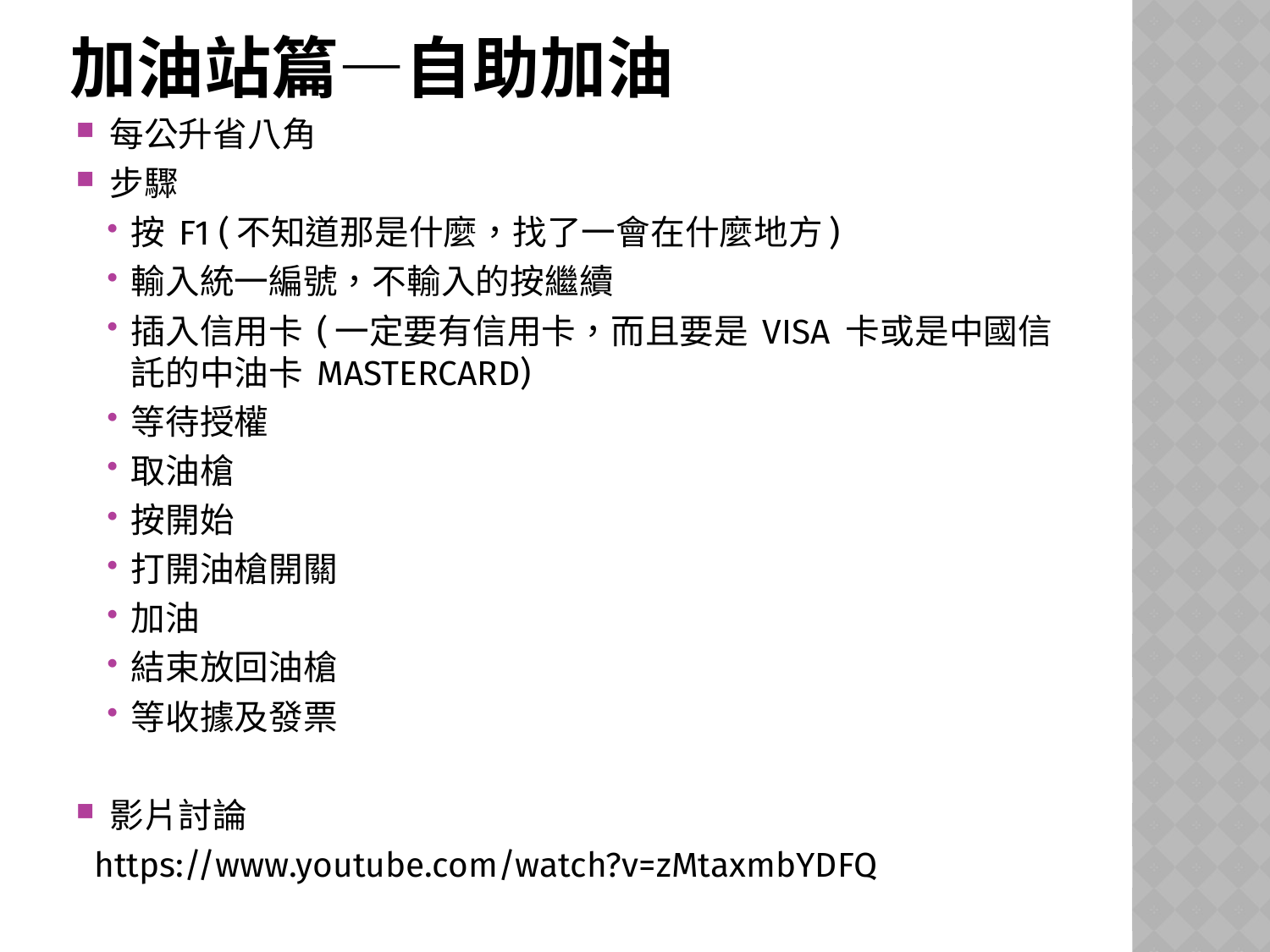

# 加油站篇—自助加油
每公升省八角
步驟
按 F1 (不知道那是什麼，找了一會在什麼地方)
輸入統一編號，不輸入的按繼續
插入信用卡 (一定要有信用卡，而且要是 VISA 卡或是中國信託的中油卡 MASTERCARD)
等待授權
取油槍
按開始
打開油槍開關
加油
結束放回油槍
等收據及發票

影片討論
  https://www.youtube.com/watch?v=zMtaxmbYDFQ